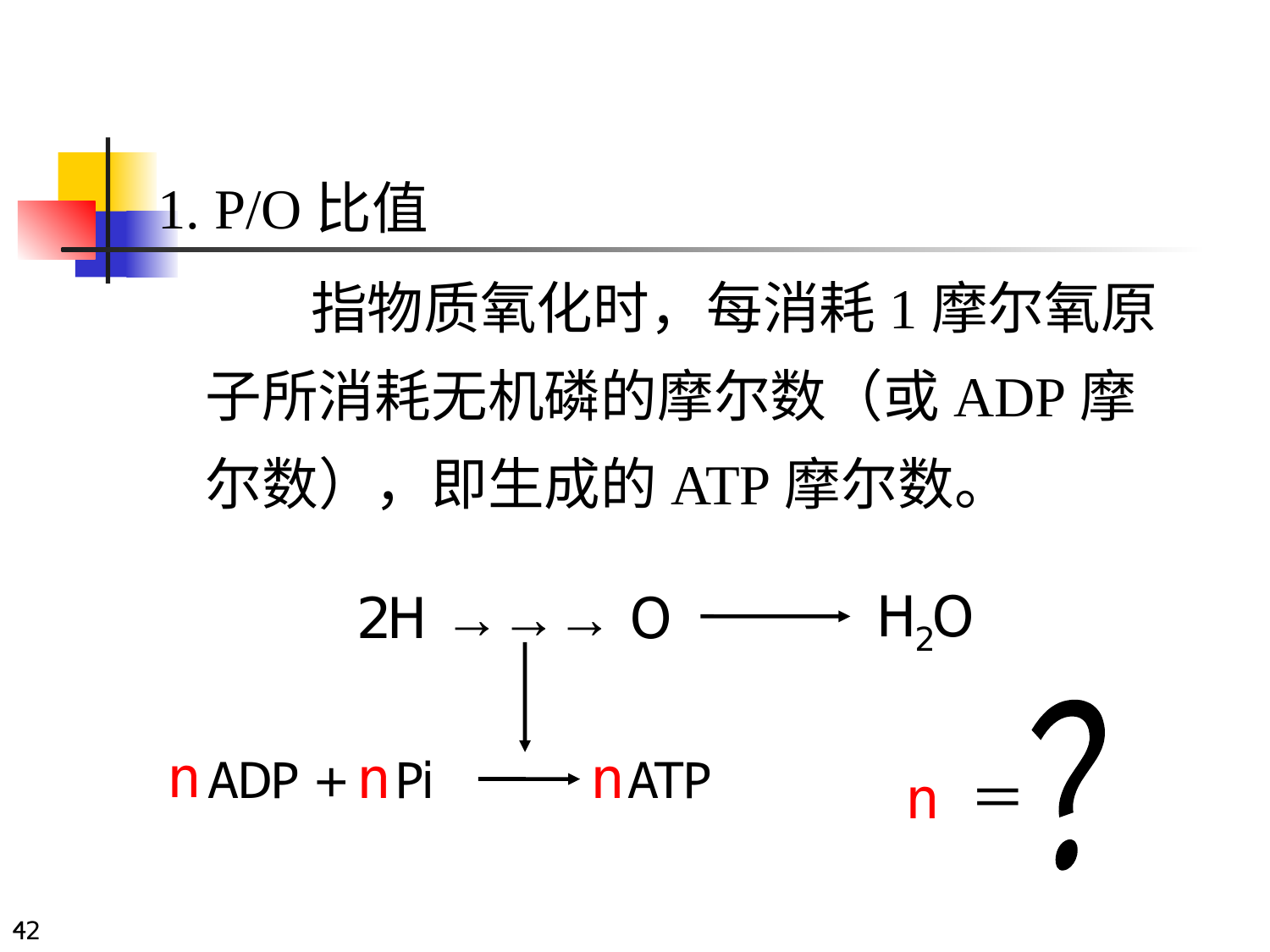

1. P/O比值
           指物质氧化时，每消耗1摩尔氧原子所消耗无机磷的摩尔数（或ADP摩尔数），即生成的ATP摩尔数。
H2O
2H →→→ O

？
n
n
n
  ADP +   Pi
  ATP

n ＝
42